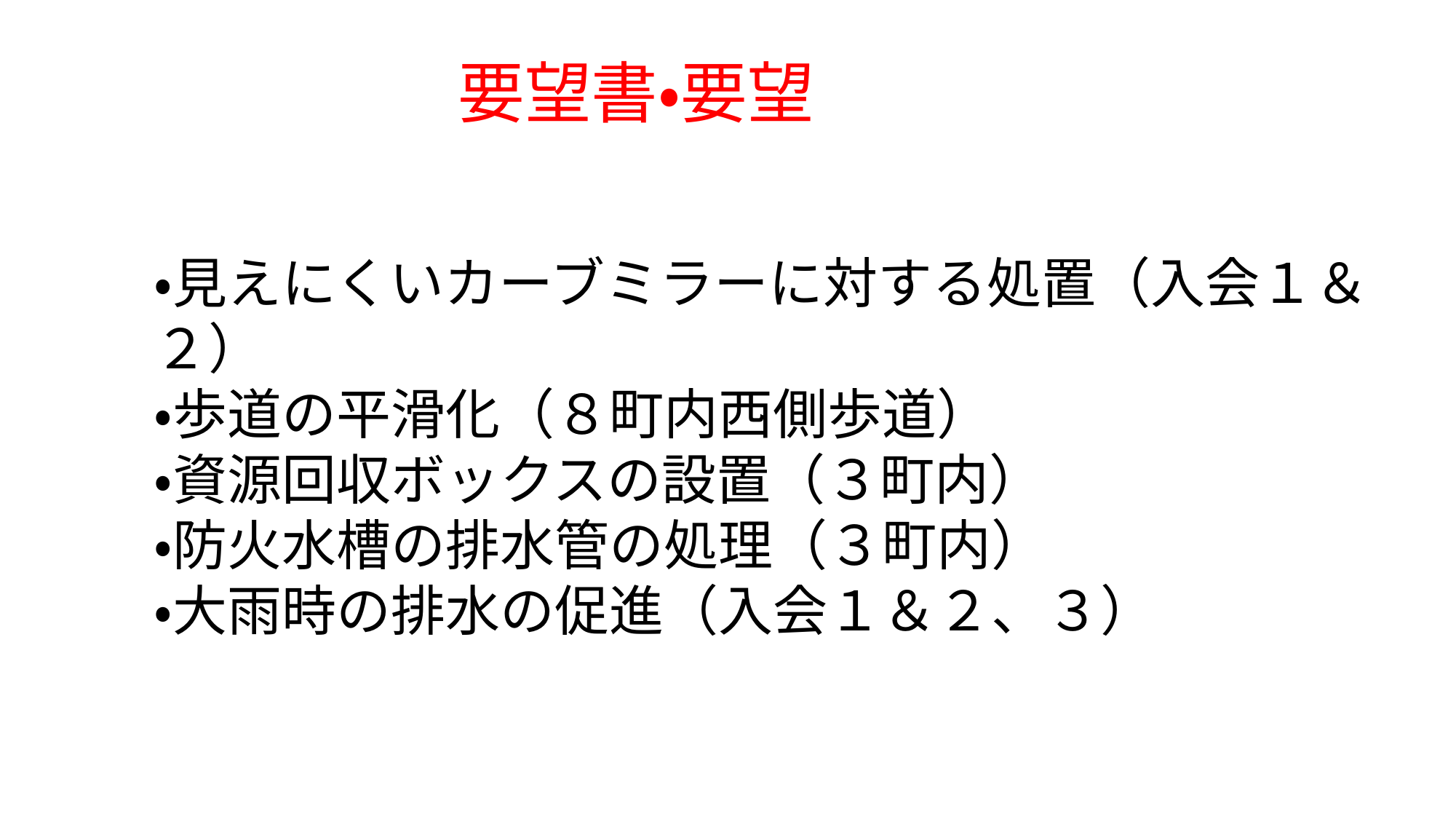

要望書・要望
・見えにくいカーブミラーに対する処置（入会１＆２）
・歩道の平滑化（８町内西側歩道）
・資源回収ボックスの設置（３町内）
・防火水槽の排水管の処理（３町内）
・大雨時の排水の促進（入会１＆２、３）